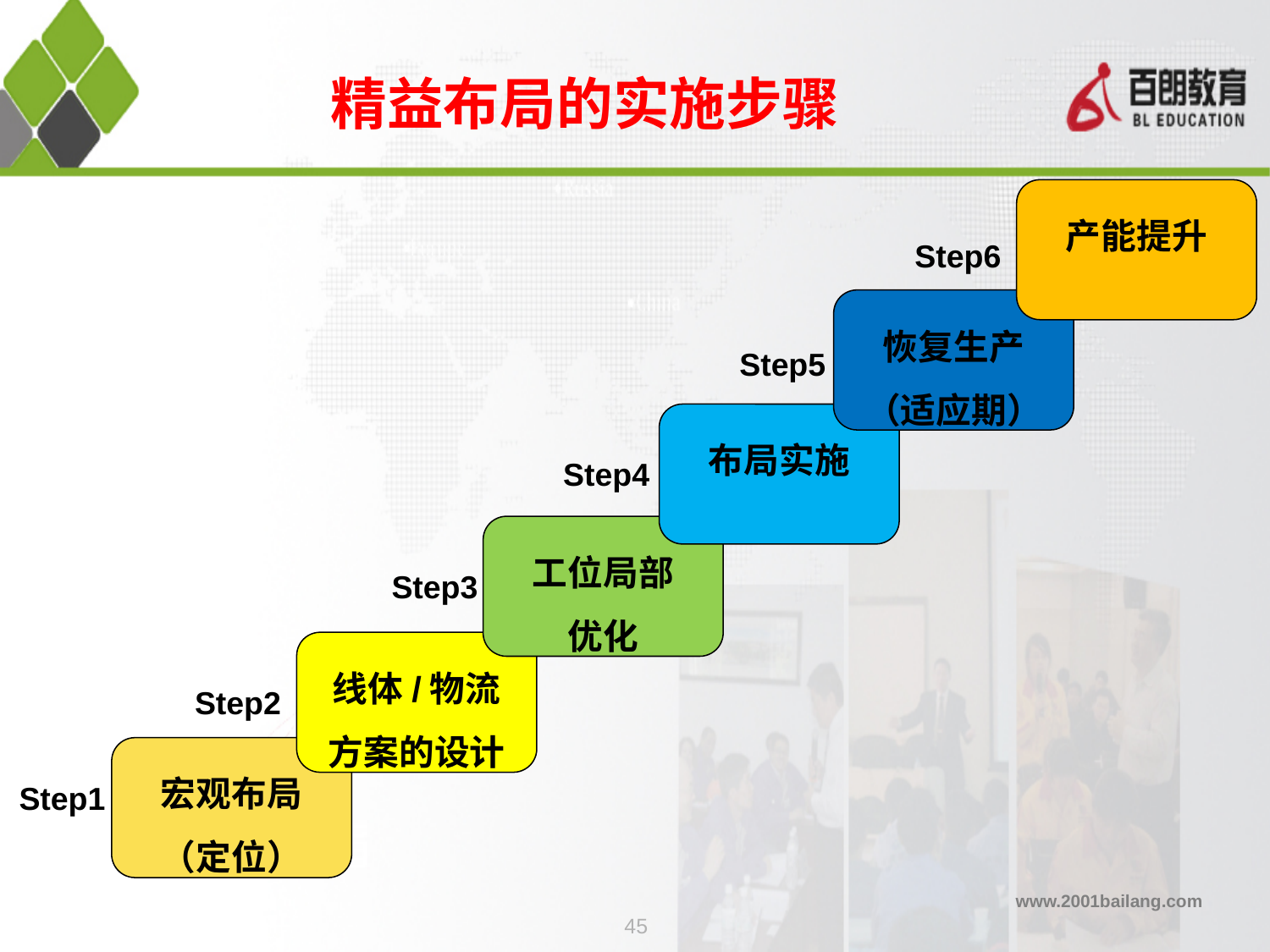

# 精益布局的实施步骤
产能提升
Step6
恢复生产
（适应期）
Step5
布局实施
Step4
工位局部
优化
Step3
线体/物流
方案的设计
Step2
宏观布局
（定位）
Step1
45